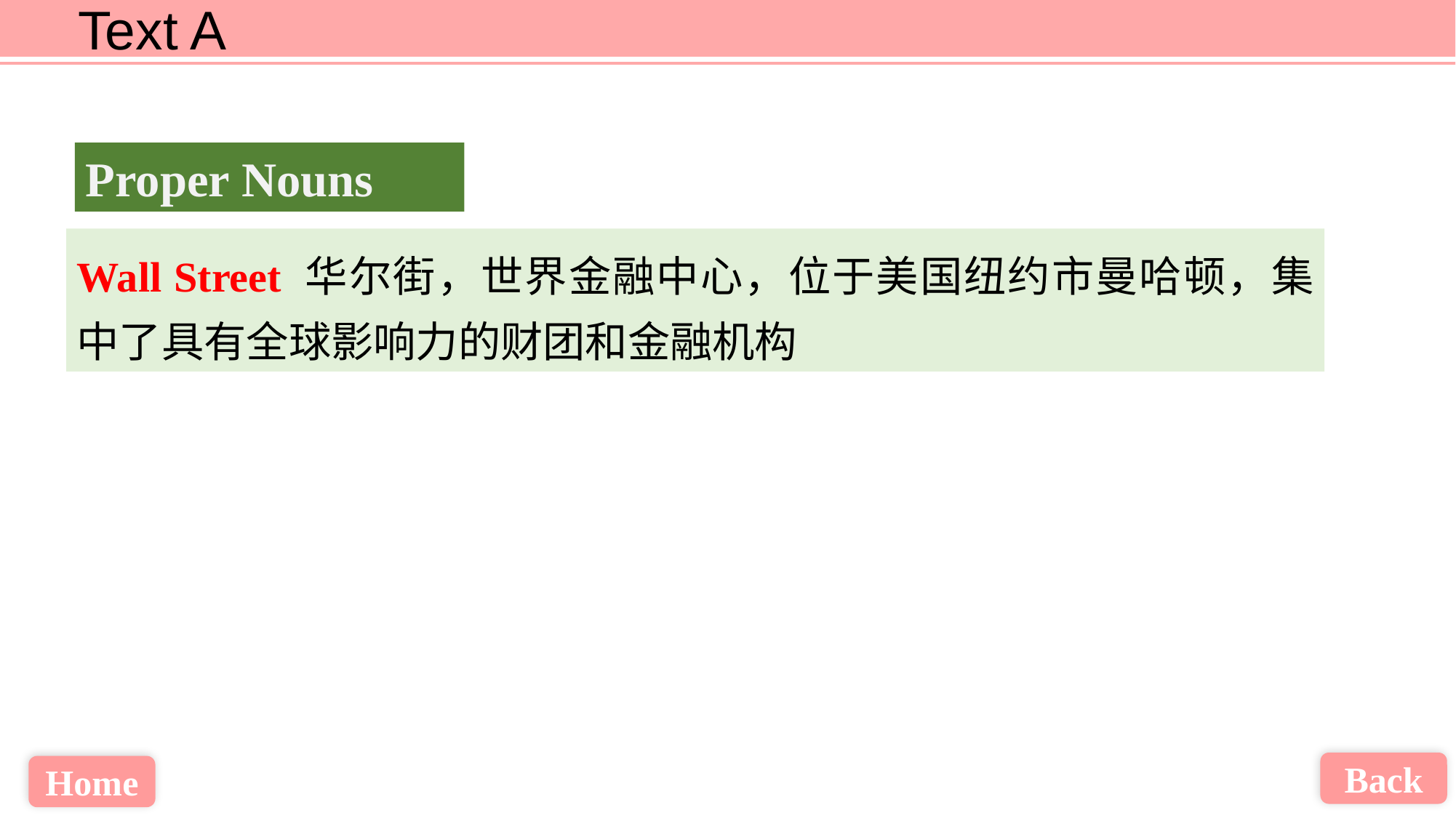

Proper Nouns
Wall Street 华尔街，世界金融中心，位于美国纽约市曼哈顿，集中了具有全球影响力的财团和金融机构
Back